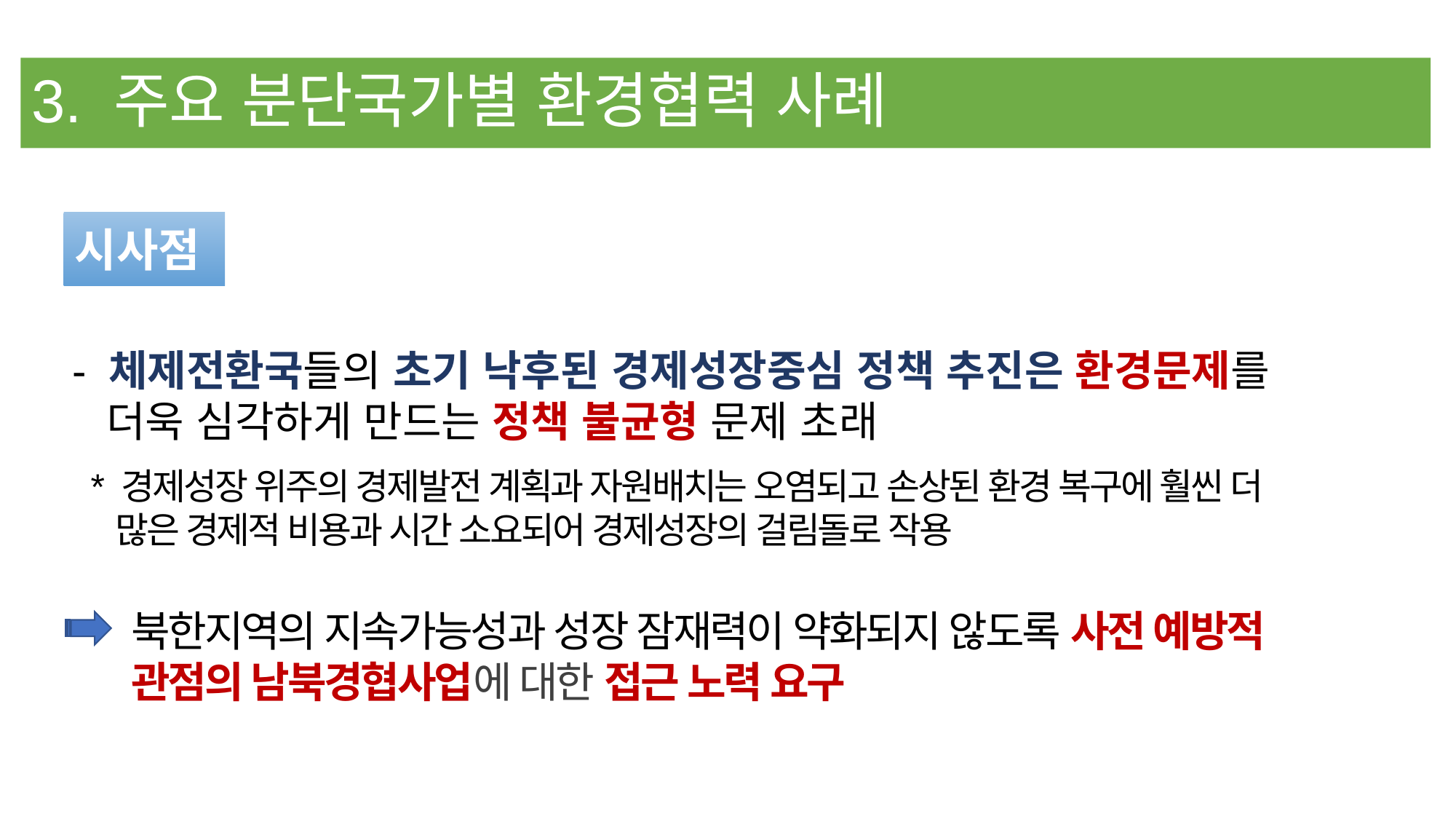

# 3. 주요 분단국가별 환경협력 사례
시사점

- 체제전환국들의 초기 낙후된 경제성장중심 정책 추진은 환경문제를
  더욱 심각하게 만드는 정책 불균형 문제 초래

  * 경제성장 위주의 경제발전 계획과 자원배치는 오염되고 손상된 환경 복구에 훨씬 더
    많은 경제적 비용과 시간 소요되어 경제성장의 걸림돌로 작용
  북한지역의 지속가능성과 성장 잠재력이 약화되지 않도록 사전 예방적
  관점의 남북경협사업에 대한 접근 노력 요구